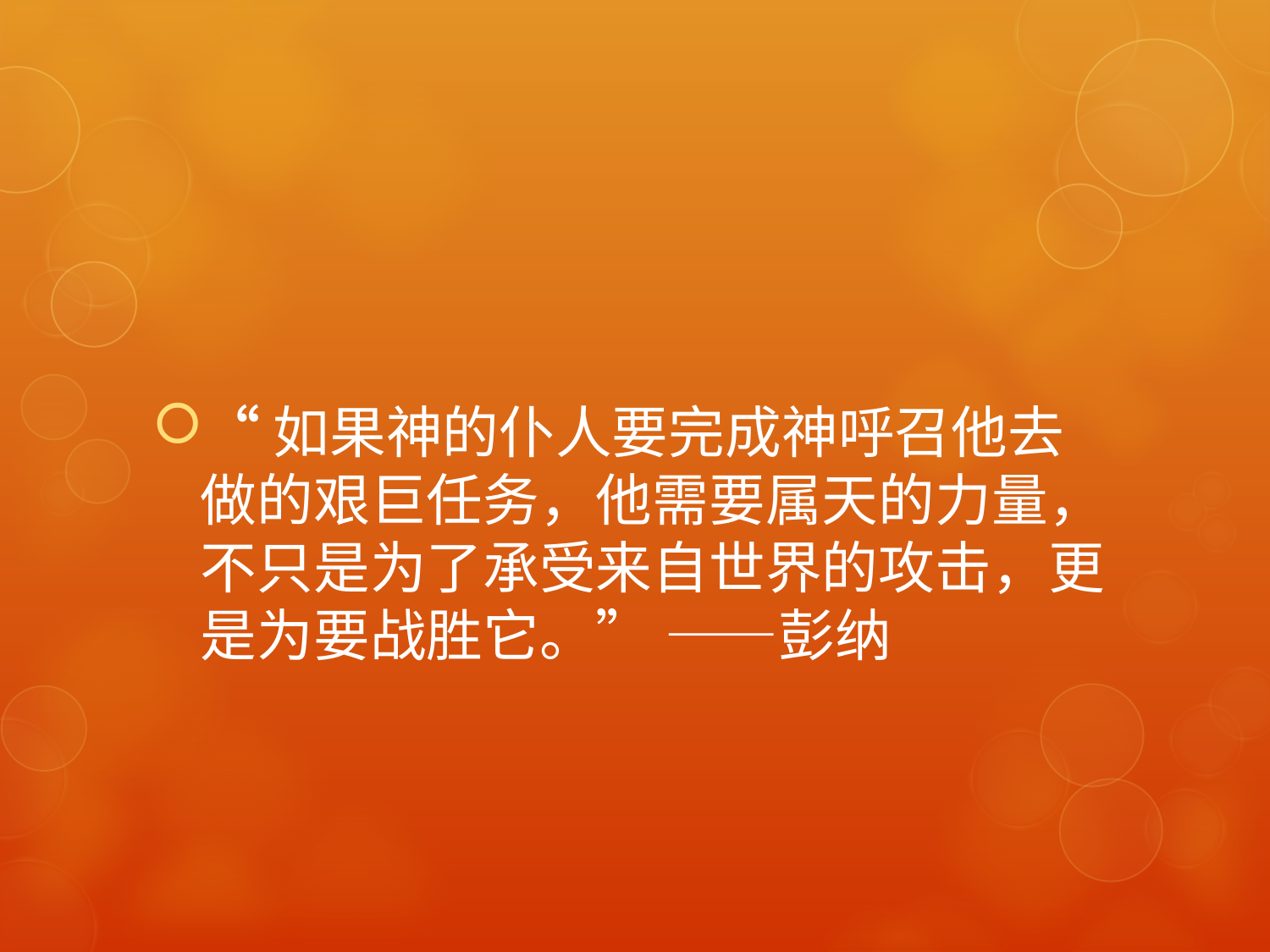

#
“如果神的仆人要完成神呼召他去做的艰巨任务，他需要属天的力量，不只是为了承受来自世界的攻击，更是为要战胜它。” ——彭纳